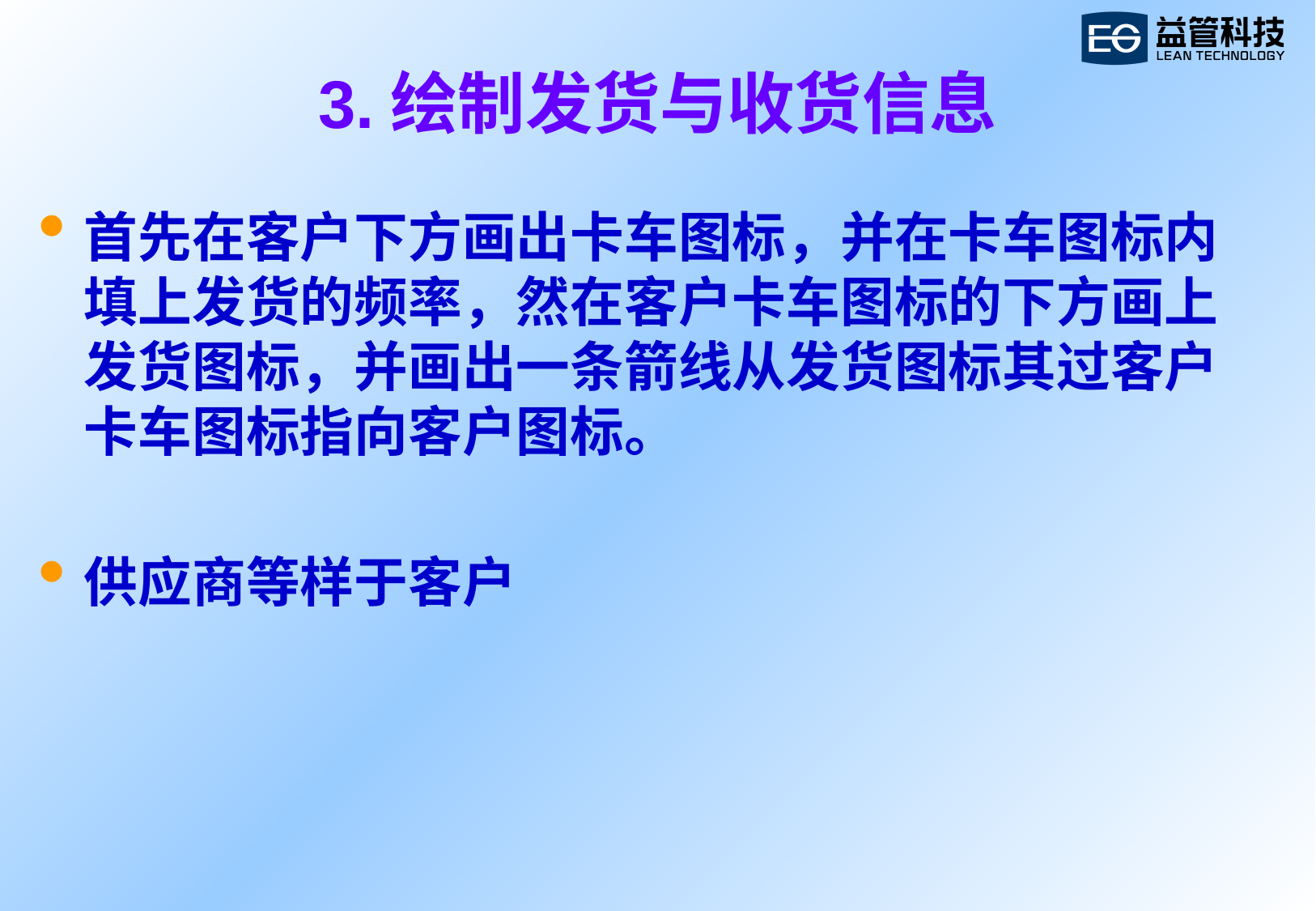

# 3.绘制发货与收货信息
首先在客户下方画出卡车图标，并在卡车图标内填上发货的频率，然在客户卡车图标的下方画上发货图标，并画出一条箭线从发货图标其过客户卡车图标指向客户图标。

供应商等样于客户